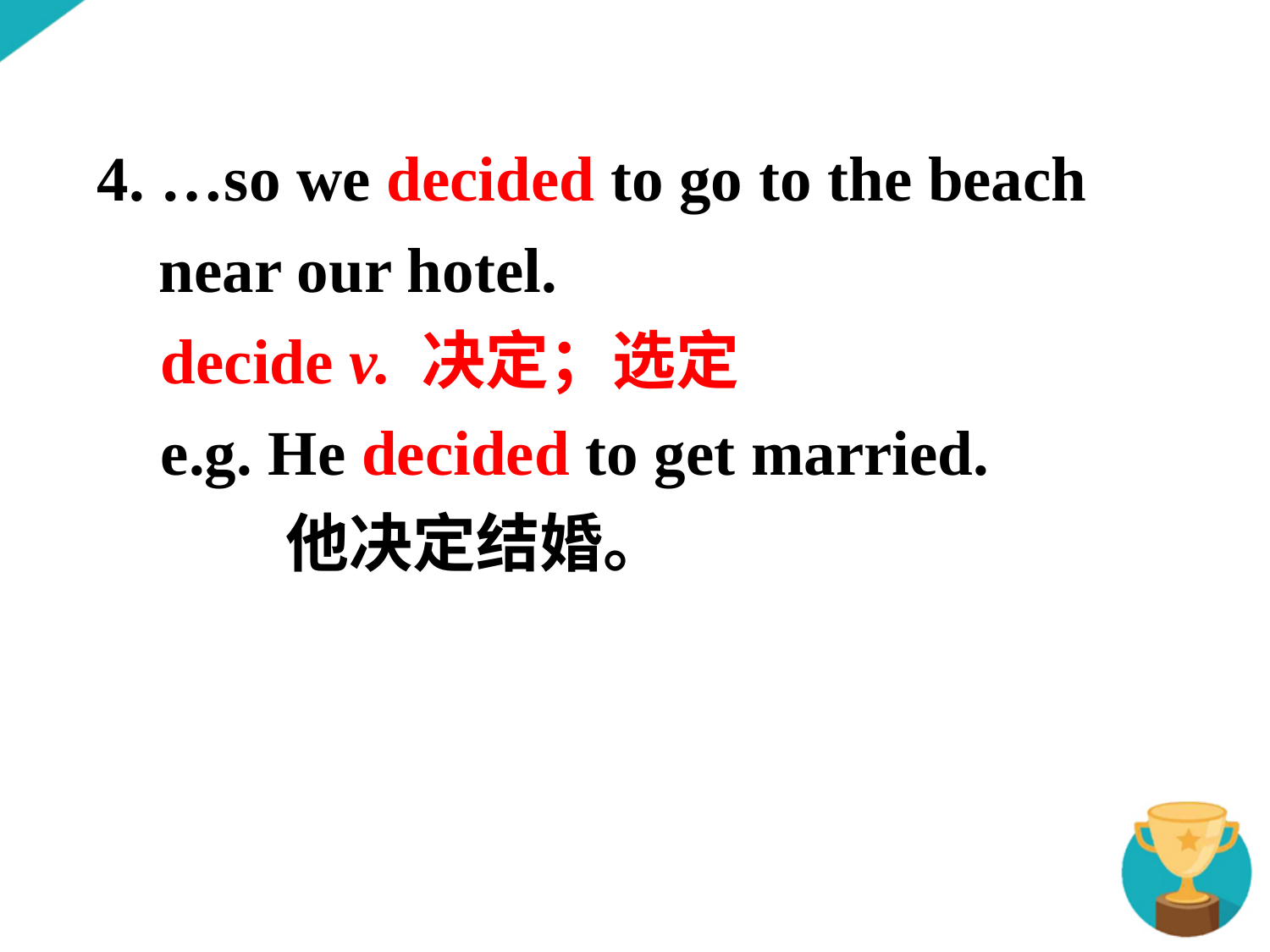

4. …so we decided to go to the beach near our hotel.
    decide v. 决定；选定
    e.g. He decided to get married.
       他决定结婚。